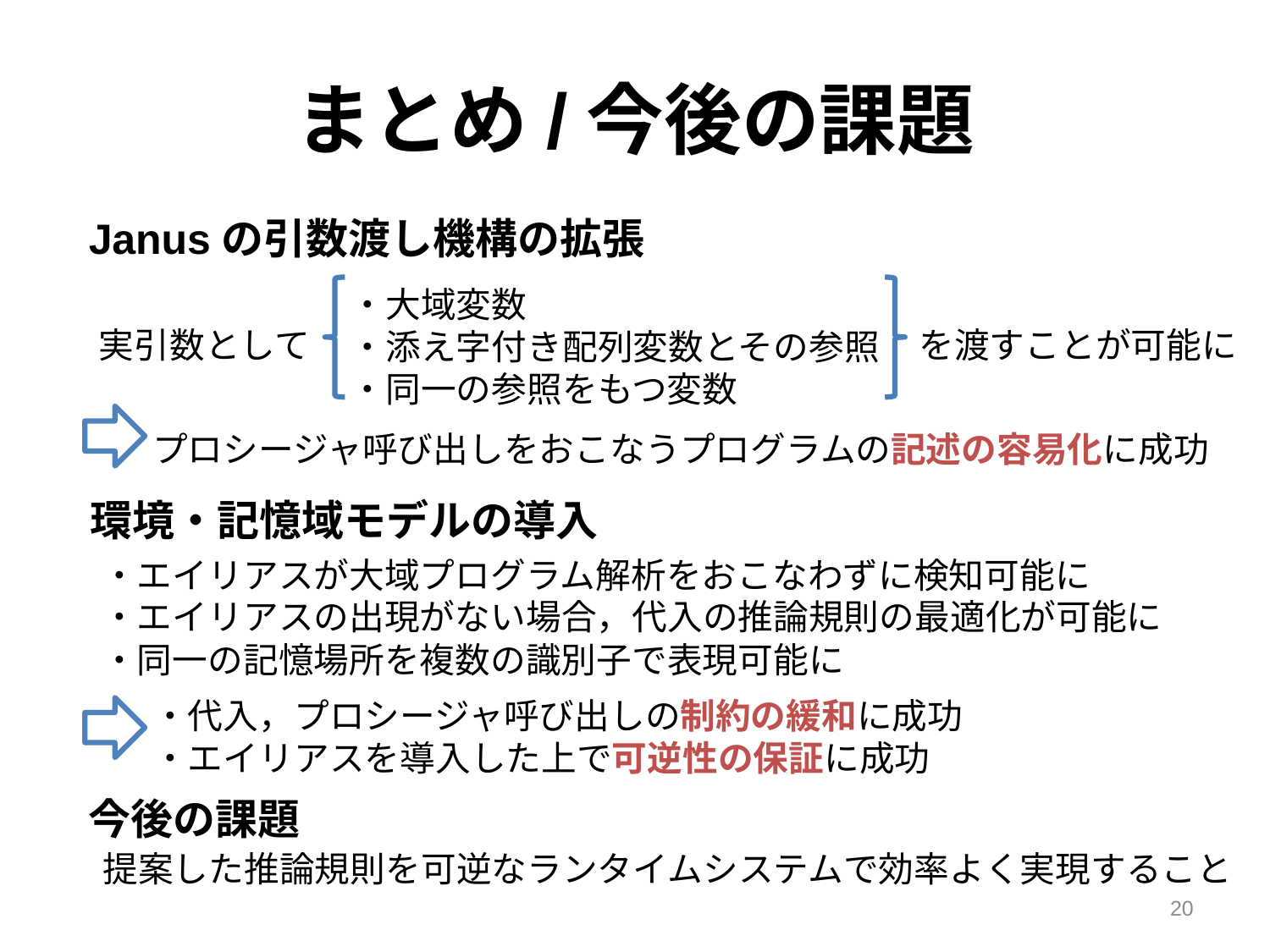

# まとめ/今後の課題
Janusの引数渡し機構の拡張
・大域変数
・添え字付き配列変数とその参照
・同一の参照をもつ変数

実引数として
を渡すことが可能に

プロシージャ呼び出しをおこなうプログラムの記述の容易化に成功
環境・記憶域モデルの導入
・エイリアスが大域プログラム解析をおこなわずに検知可能に
・エイリアスの出現がない場合，代入の推論規則の最適化が可能に
・同一の記憶場所を複数の識別子で表現可能に
・代入，プロシージャ呼び出しの制約の緩和に成功
・エイリアスを導入した上で可逆性の保証に成功

今後の課題
提案した推論規則を可逆なランタイムシステムで効率よく実現すること
20